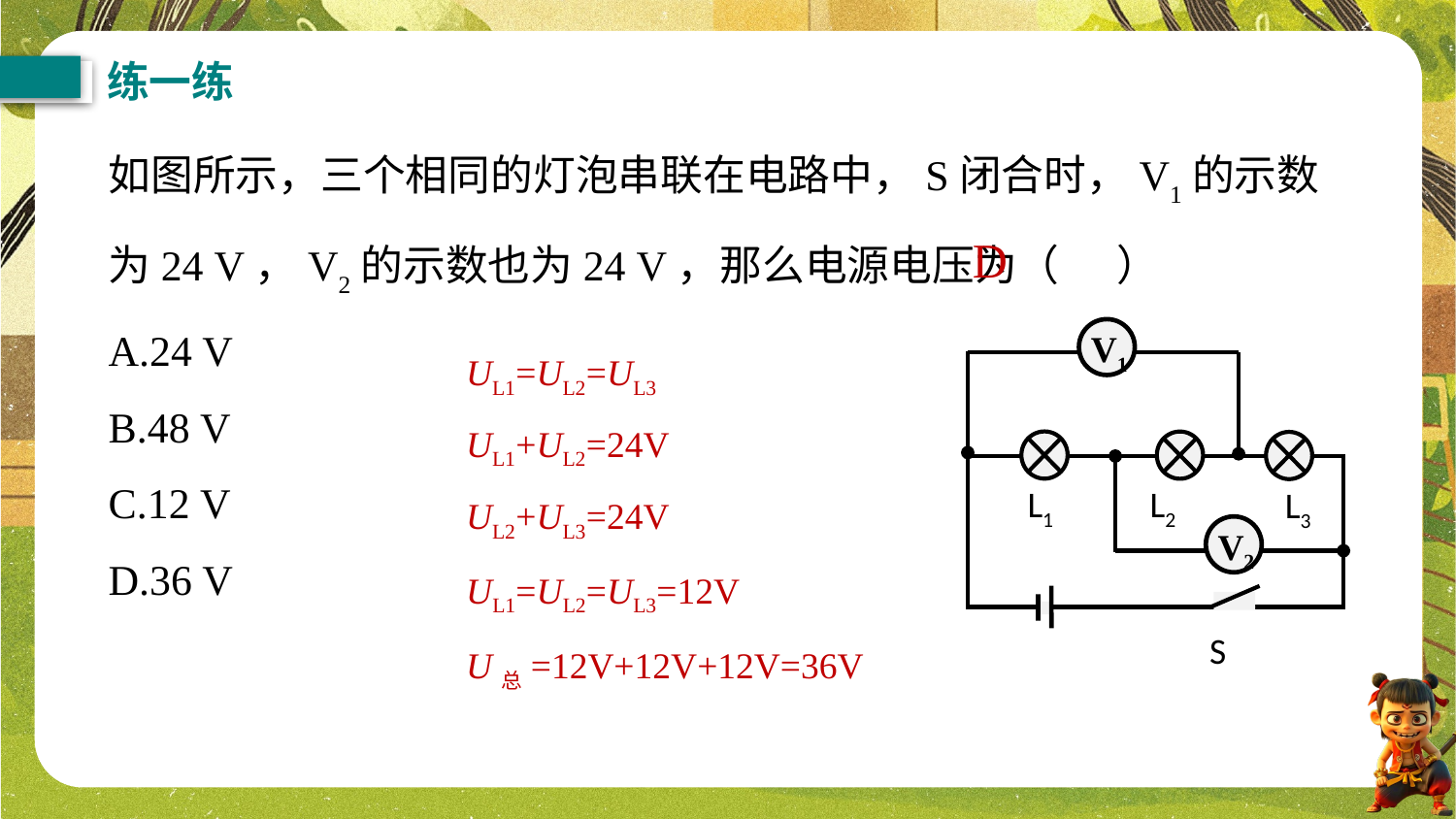

练一练

如图所示，三个相同的灯泡串联在电路中，S闭合时，V1的示数为24 V，V2的示数也为24 V，那么电源电压为（      ）
A.24 V
B.48 V
C.12 V
D.36 V
D

V1

V2

UL1=UL2=UL3
UL1+UL2=24V
L1
L2
L3
UL2+UL3=24V
UL1=UL2=UL3=12V
S
U总=12V+12V+12V=36V